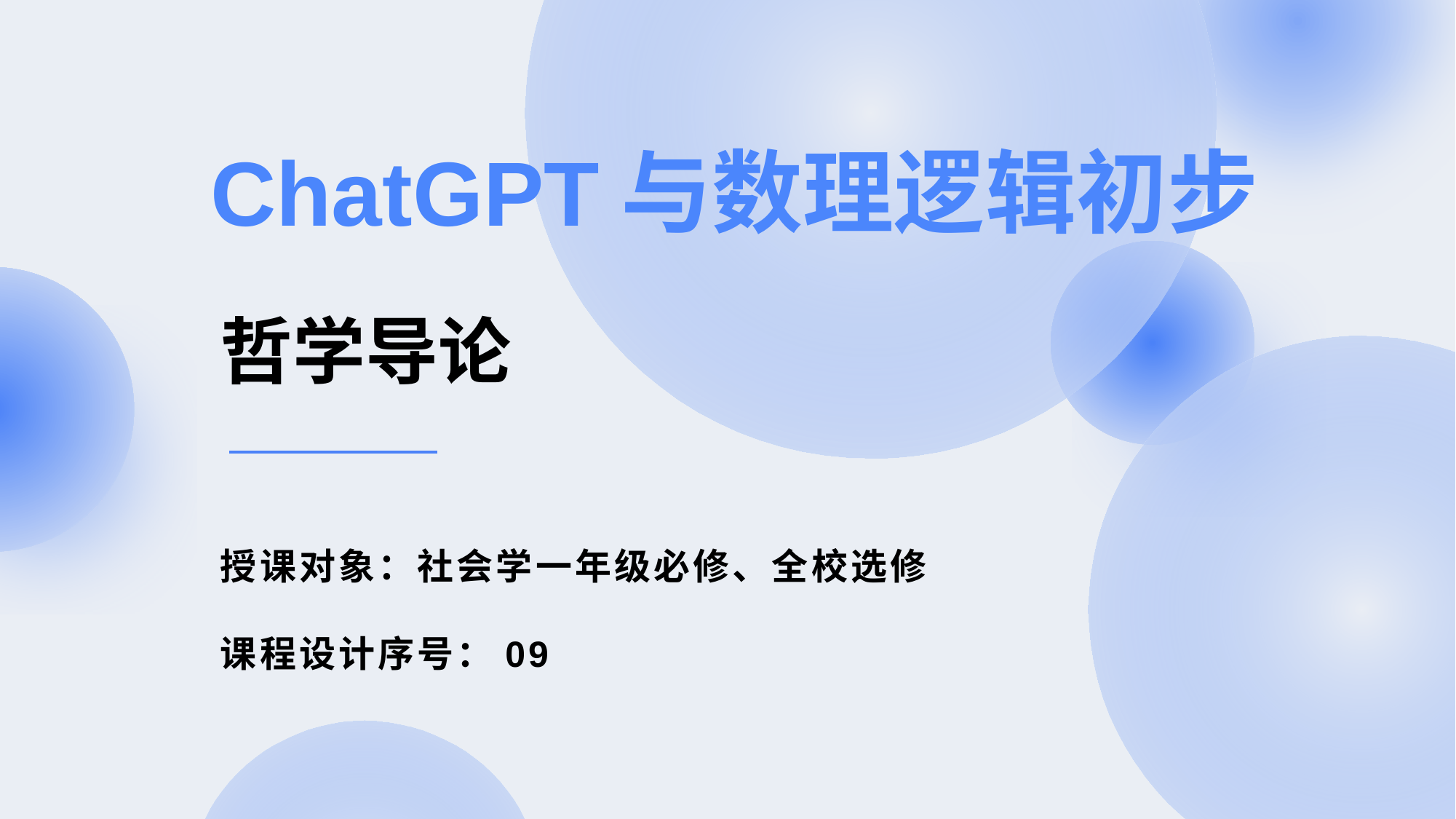

ChatGPT与数理逻辑初步

哲学导论

授课对象：社会学一年级必修、全校选修

课程设计序号：09